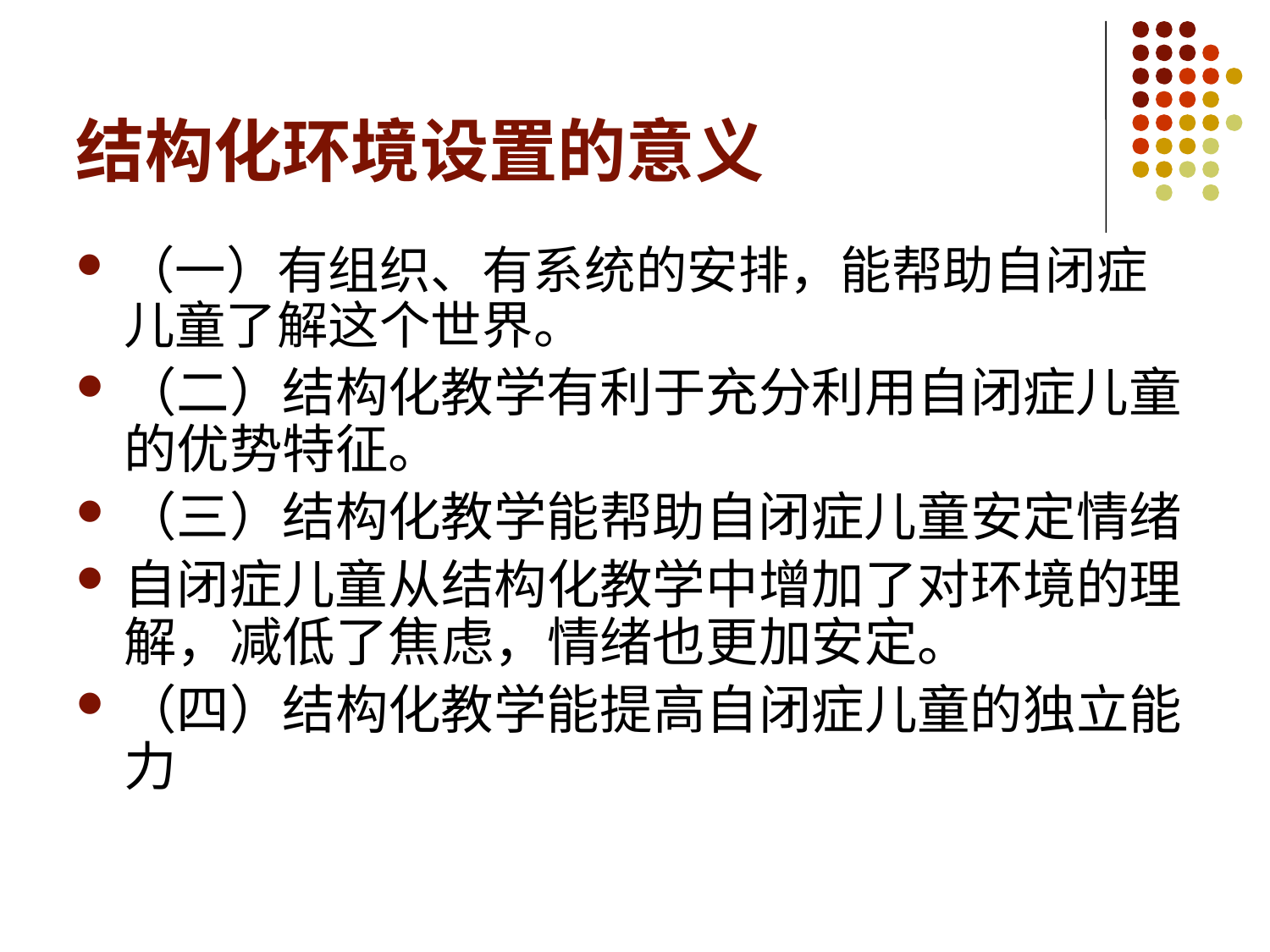

# 结构化环境设置的意义
（一）有组织、有系统的安排，能帮助自闭症儿童了解这个世界。
（二）结构化教学有利于充分利用自闭症儿童的优势特征。
（三）结构化教学能帮助自闭症儿童安定情绪
自闭症儿童从结构化教学中增加了对环境的理解，减低了焦虑，情绪也更加安定。
（四）结构化教学能提高自闭症儿童的独立能力